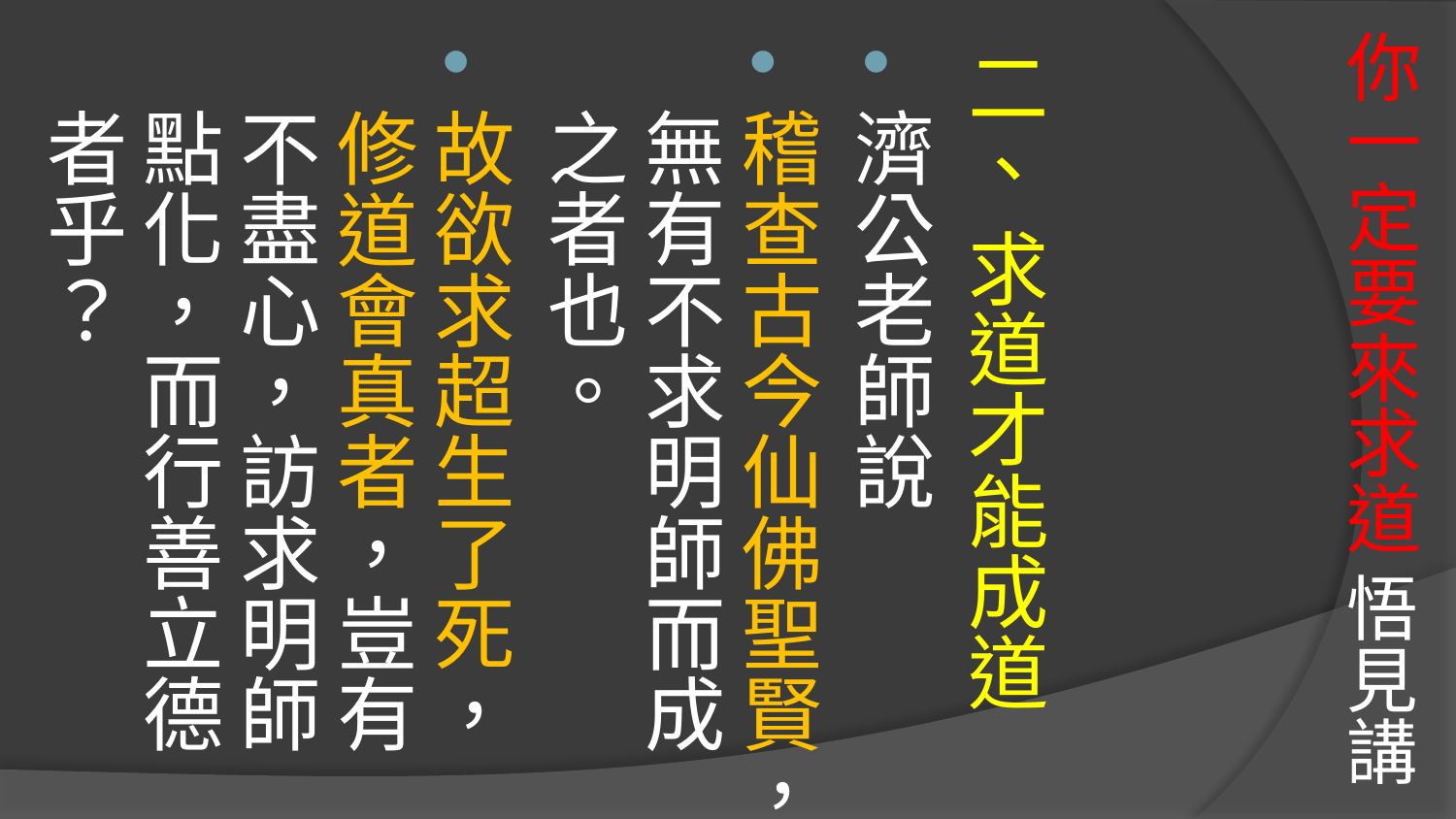

# 你一定要來求道 悟見講
二、 求道才能成道
濟公老師說
稽查古今仙佛聖賢，無有不求明師而成之者也。
故欲求超生了死，修道會真者，豈有不盡心，訪求明師點化，而行善立德者乎？